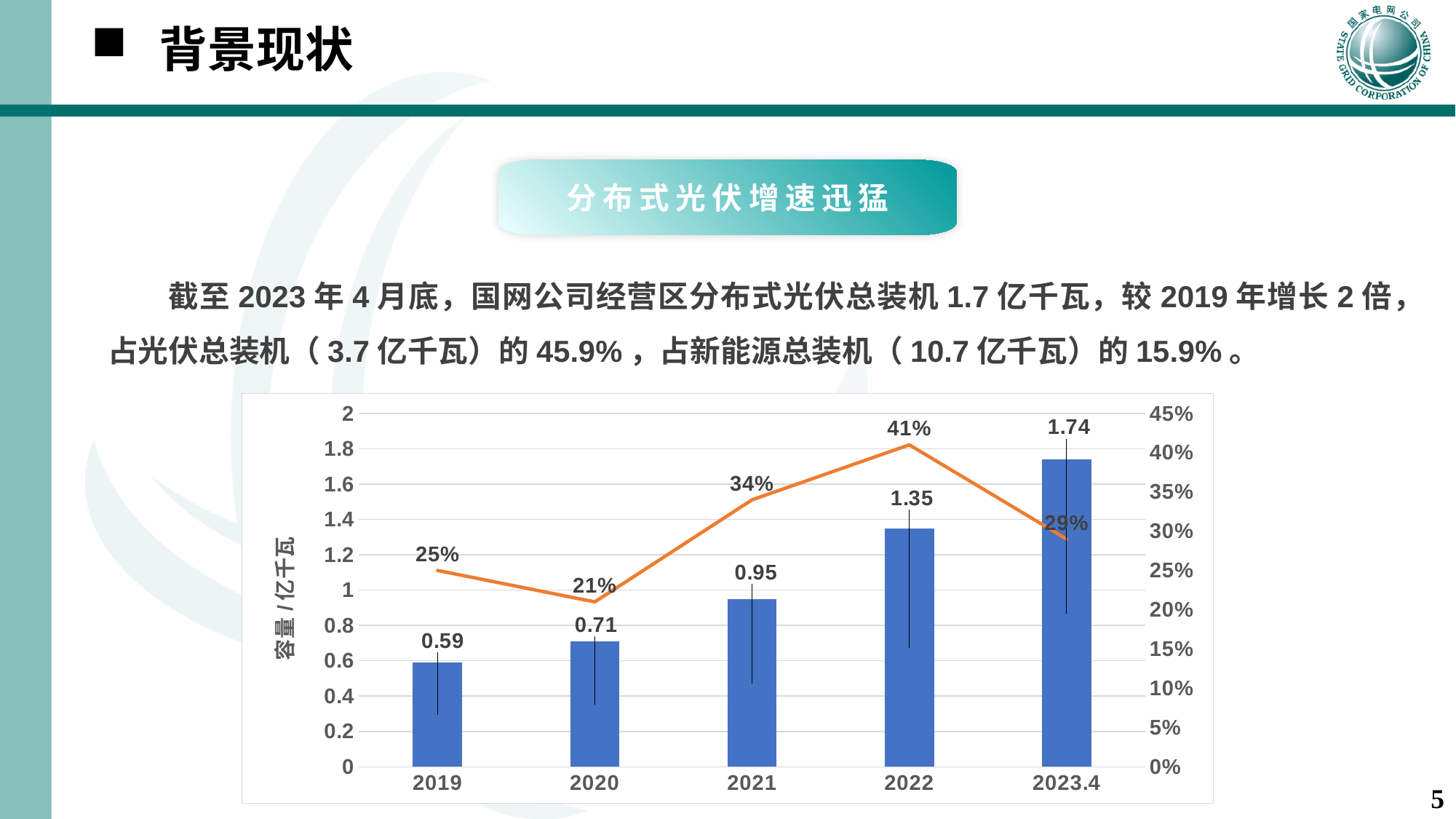

背景现状
分布式光伏增速迅猛
截至2023年4月底，国网公司经营区分布式光伏总装机1.7亿千瓦，较2019年增长2倍，占光伏总装机（3.7亿千瓦）的45.9%，占新能源总装机（10.7亿千瓦）的15.9%。

### Chart

| Category | 容量/亿千瓦 |  |
|---|---|---|
| 2019 | 0.59 | 0.25 |
| 2020 | 0.71 | 0.21 |
| 2021 | 0.95 | 0.34 |
| 2022 | 1.35 | 0.41 |
| 2023.4 | 1.74 | 0.29 |
5